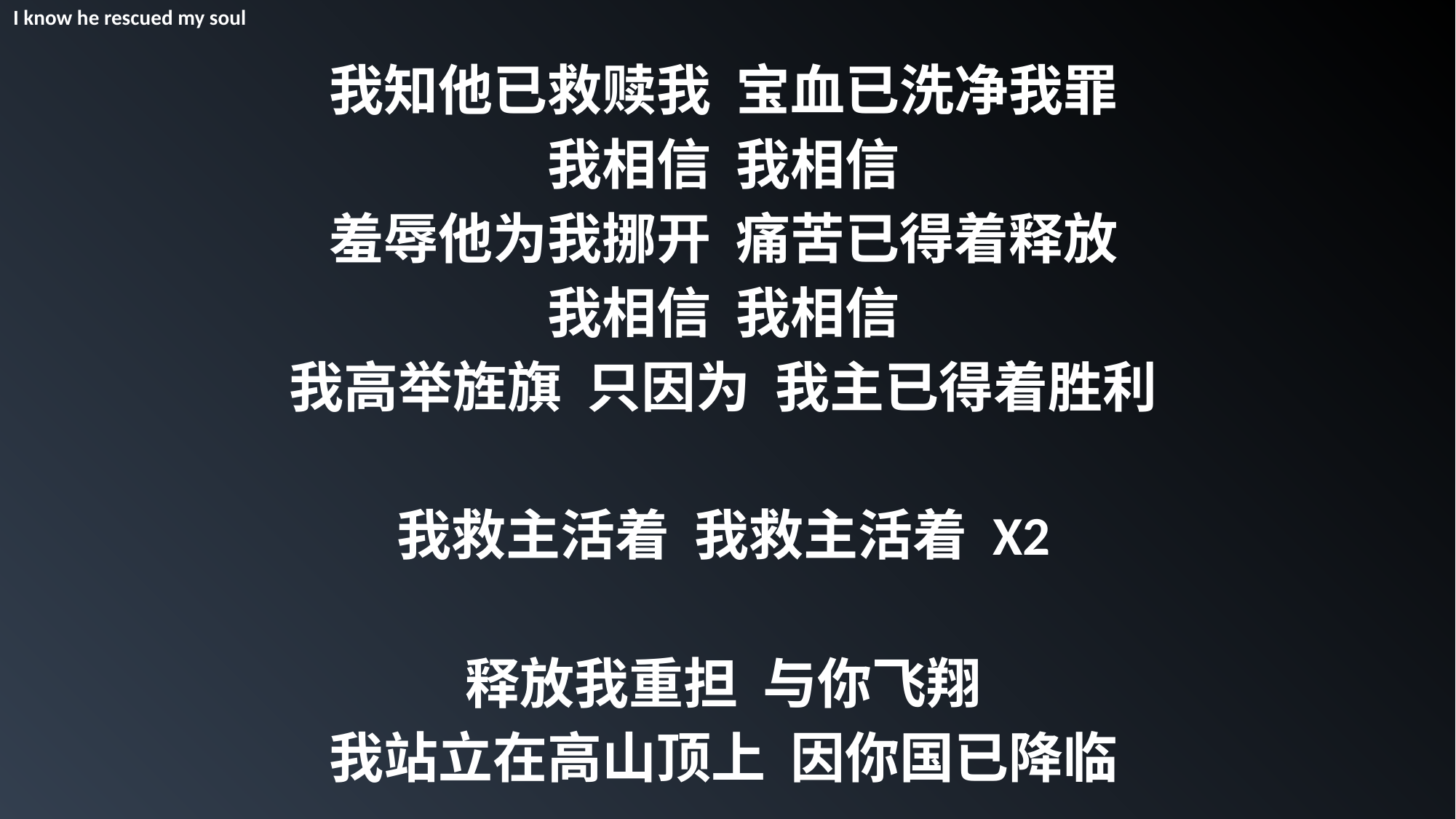

I know he rescued my soul
我知他已救赎我  宝血已洗净我罪
我相信  我相信
羞辱他为我挪开  痛苦已得着释放
我相信  我相信
我高举旌旗  只因为  我主已得着胜利

我救主活着  我救主活着 X2

释放我重担  与你飞翔
我站立在高山顶上  因你国已降临